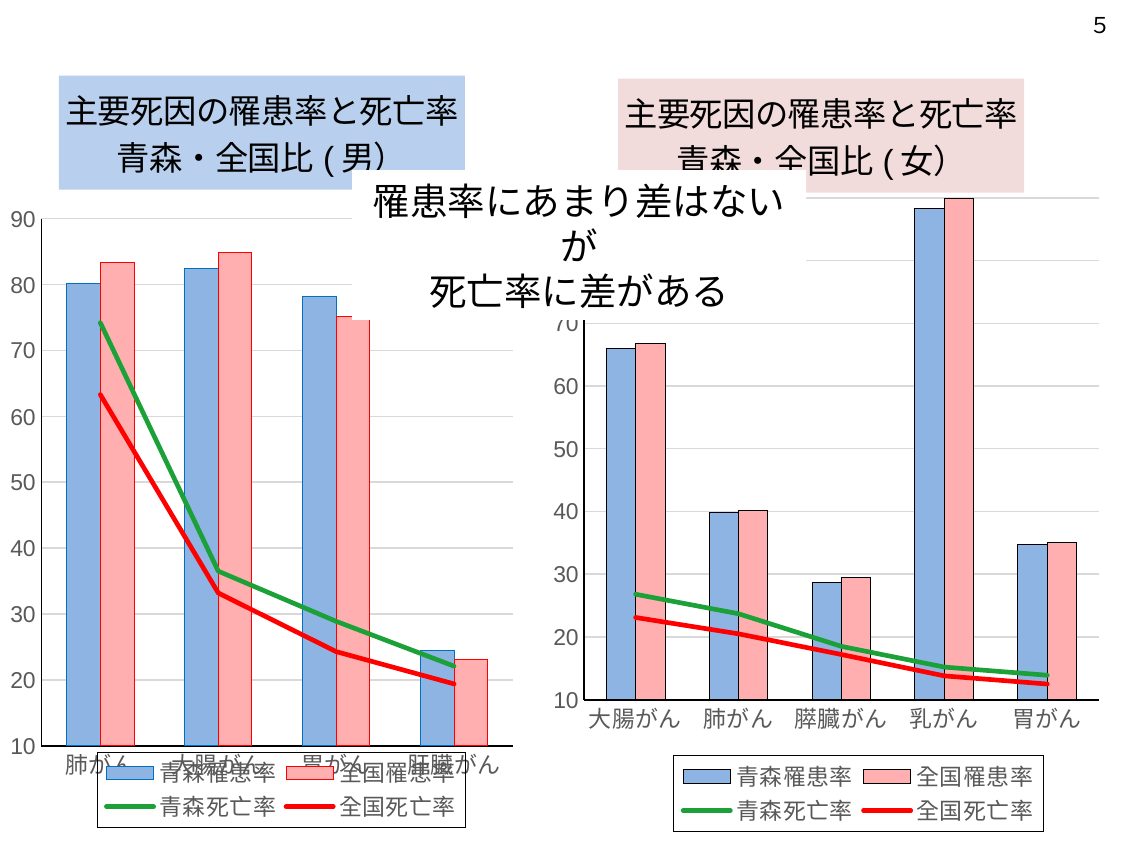

５

### Chart: 主要死因の罹患率と死亡率青森・全国比(男）

| Category | 青森罹患率 | 全国罹患率 | 青森死亡率 | 全国死亡率 |
|---|---|---|---|---|
| 肺がん | 80.1 | 83.3 | 74.2 | 63.3 |
| 大腸がん | 82.4 | 84.8 | 36.5 | 33.2 |
| 胃がん | 78.2 | 75.1 | 28.9 | 24.3 |
| 肝臓がん | 24.5 | 23.1 | 22.1 | 19.4 |

### Chart: 主要死因の罹患率と死亡率
青森・全国比(女）

| Category | 青森罹患率 | 全国罹患率 | 青森死亡率 | 全国死亡率 |
|---|---|---|---|---|
| 大腸がん | 65.9 | 66.7 | 26.8 | 23.1 |
| 肺がん | 39.8 | 40.2 | 23.7 | 20.5 |
| 膵臓がん | 28.7 | 29.5 | 18.5 | 17.2 |
| 乳がん | 88.3 | 89.9 | 15.2 | 13.8 |
| 胃がん | 34.8 | 35.1 | 13.9 | 12.5 |
罹患率にあまり差はないが
死亡率に差がある